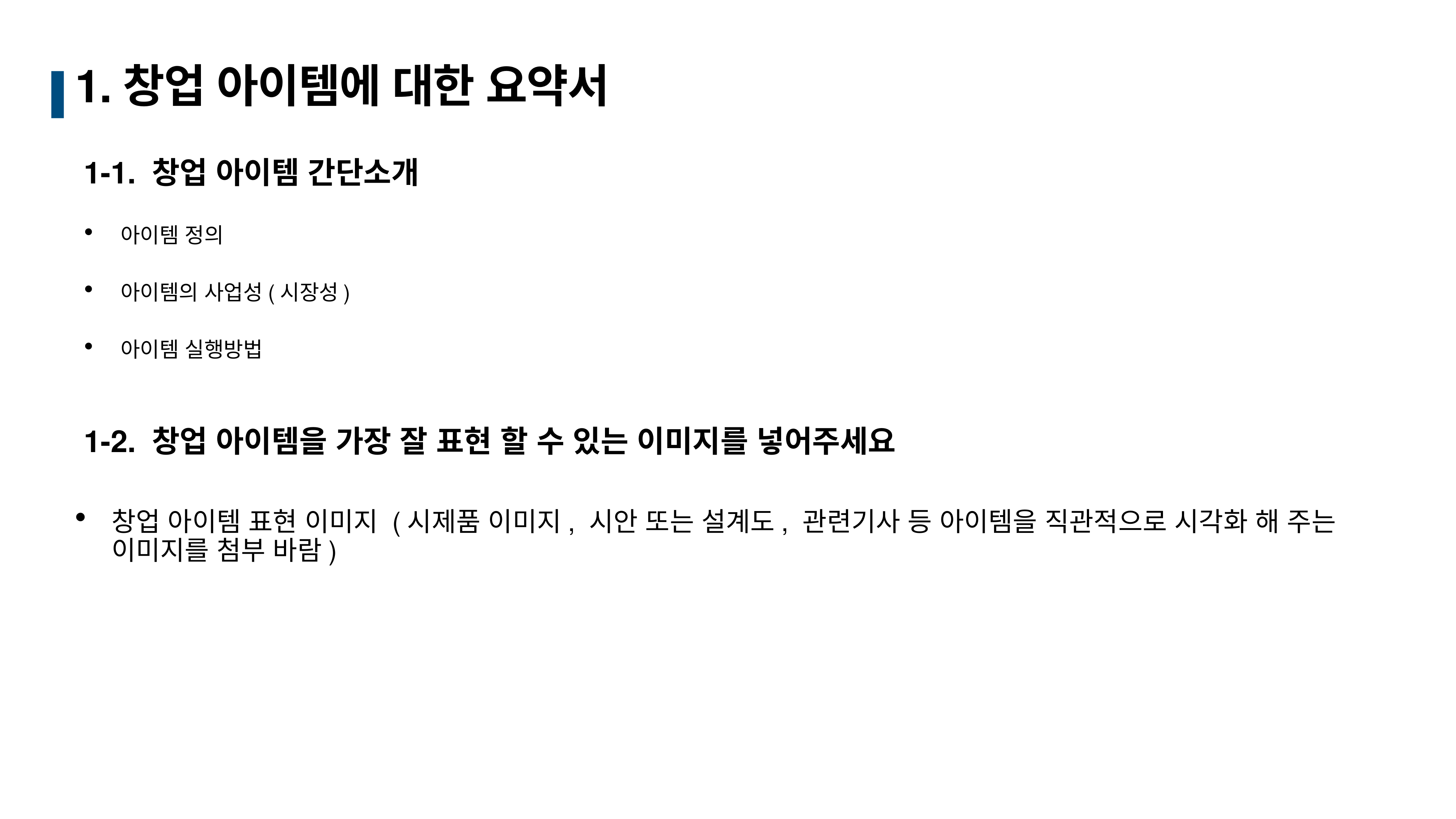

# 1.창업 아이템에 대한 요약서
1-1. 창업 아이템 간단소개
아이템 정의
아이템의 사업성(시장성)
아이템 실행방법

1-2. 창업 아이템을 가장 잘 표현 할 수 있는 이미지를 넣어주세요
창업 아이템 표현 이미지 (시제품 이미지, 시안 또는 설계도, 관련기사 등 아이템을 직관적으로 시각화 해 주는 이미지를 첨부 바람)